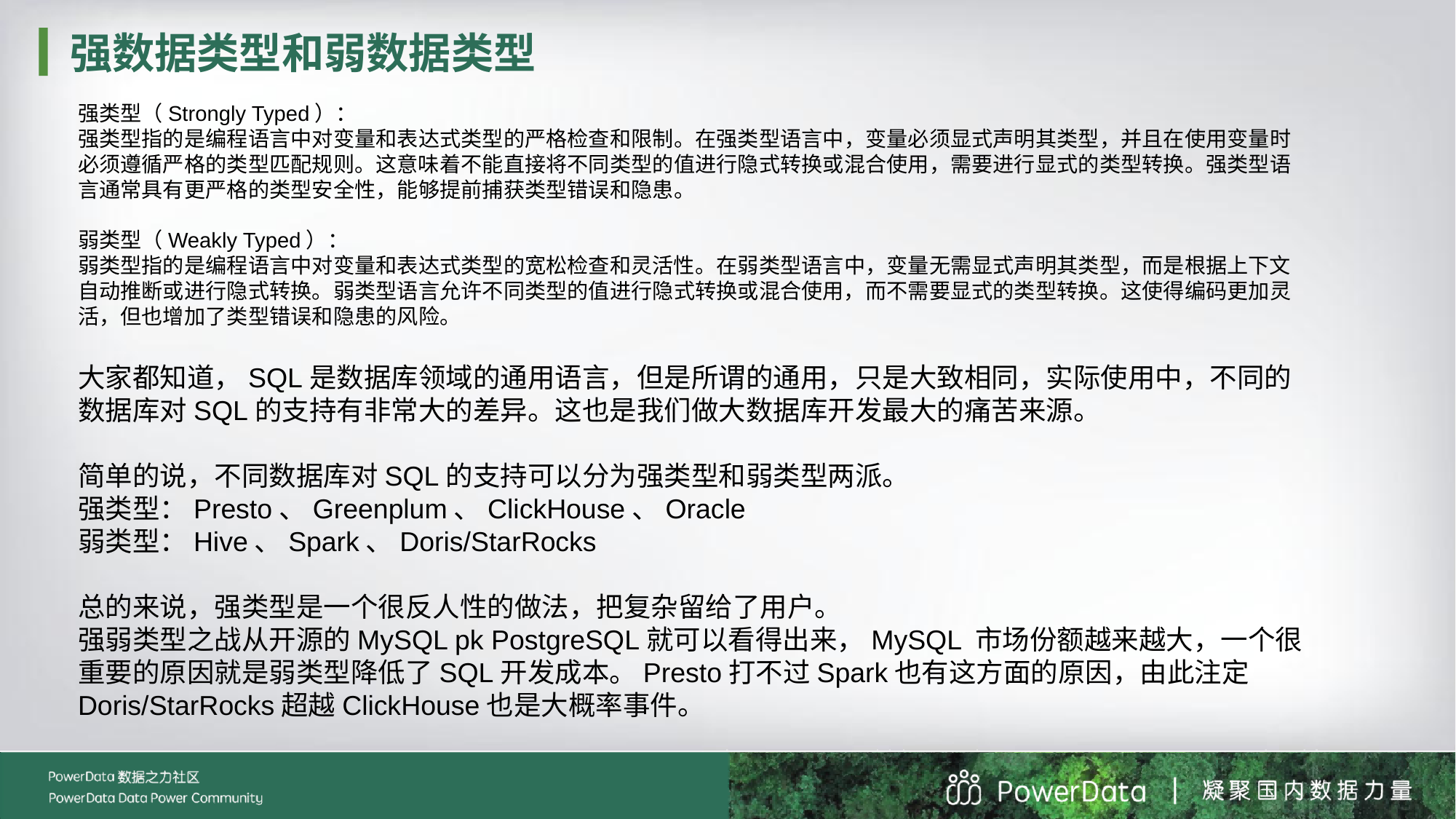

强数据类型和弱数据类型

强类型（Strongly Typed）：
强类型指的是编程语言中对变量和表达式类型的严格检查和限制。在强类型语言中，变量必须显式声明其类型，并且在使用变量时必须遵循严格的类型匹配规则。这意味着不能直接将不同类型的值进行隐式转换或混合使用，需要进行显式的类型转换。强类型语言通常具有更严格的类型安全性，能够提前捕获类型错误和隐患。

弱类型（Weakly Typed）：
弱类型指的是编程语言中对变量和表达式类型的宽松检查和灵活性。在弱类型语言中，变量无需显式声明其类型，而是根据上下文自动推断或进行隐式转换。弱类型语言允许不同类型的值进行隐式转换或混合使用，而不需要显式的类型转换。这使得编码更加灵活，但也增加了类型错误和隐患的风险。

大家都知道，SQL是数据库领域的通用语言，但是所谓的通用，只是大致相同，实际使用中，不同的数据库对SQL的支持有非常大的差异。这也是我们做大数据库开发最大的痛苦来源。

简单的说，不同数据库对SQL的支持可以分为强类型和弱类型两派。
强类型：Presto、Greenplum、ClickHouse、Oracle
弱类型：Hive、Spark、Doris/StarRocks

总的来说，强类型是一个很反人性的做法，把复杂留给了用户。
强弱类型之战从开源的MySQL pk PostgreSQL就可以看得出来，MySQL 市场份额越来越大，一个很重要的原因就是弱类型降低了SQL开发成本。Presto打不过Spark也有这方面的原因，由此注定Doris/StarRocks超越ClickHouse也是大概率事件。